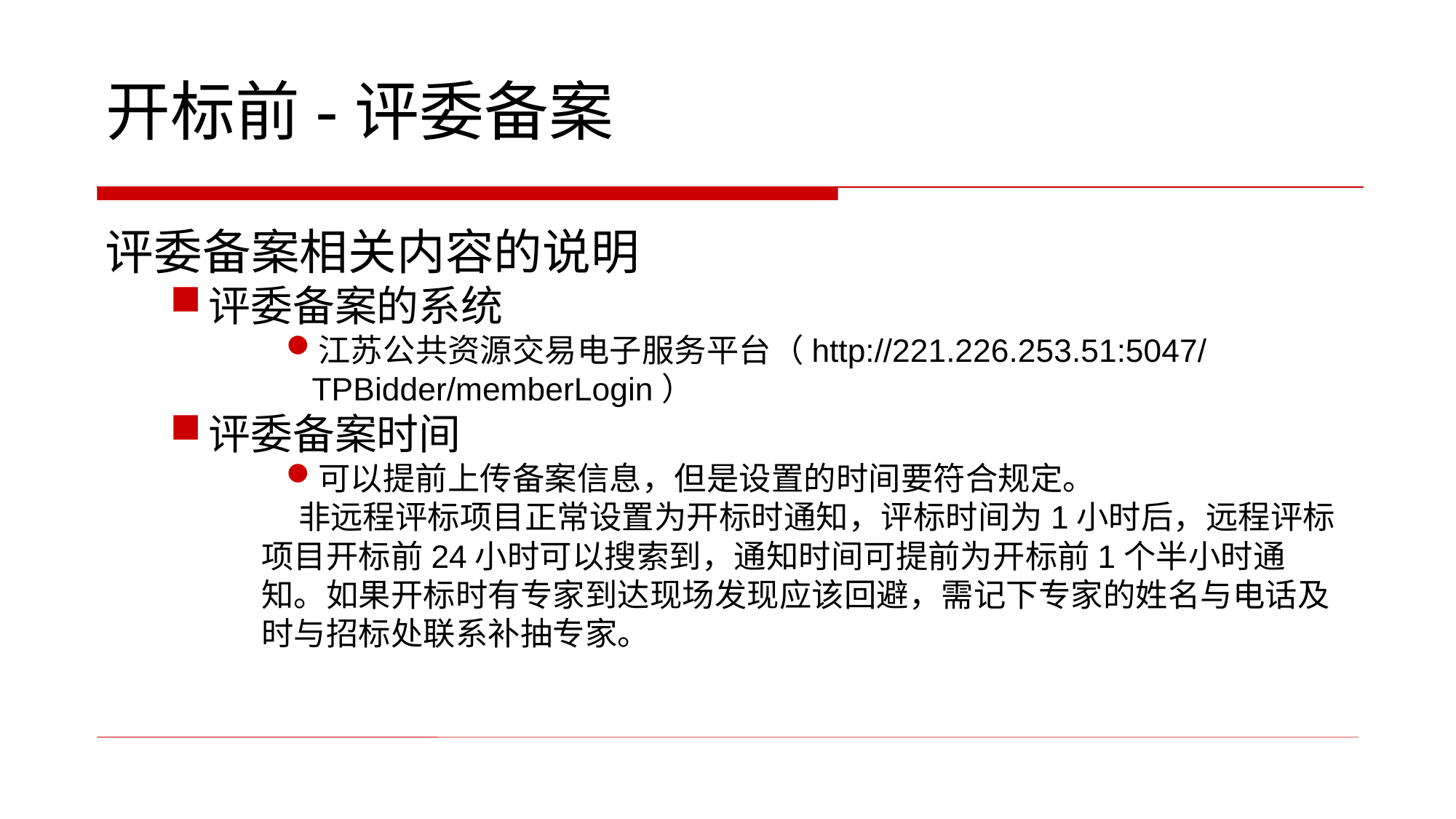

开标前-评委备案
评委备案相关内容的说明
评委备案的系统
江苏公共资源交易电子服务平台（http://221.226.253.51:5047/TPBidder/memberLogin）
评委备案时间
可以提前上传备案信息，但是设置的时间要符合规定。
    非远程评标项目正常设置为开标时通知，评标时间为1小时后，远程评标项目开标前24小时可以搜索到，通知时间可提前为开标前1个半小时通知。如果开标时有专家到达现场发现应该回避，需记下专家的姓名与电话及时与招标处联系补抽专家。